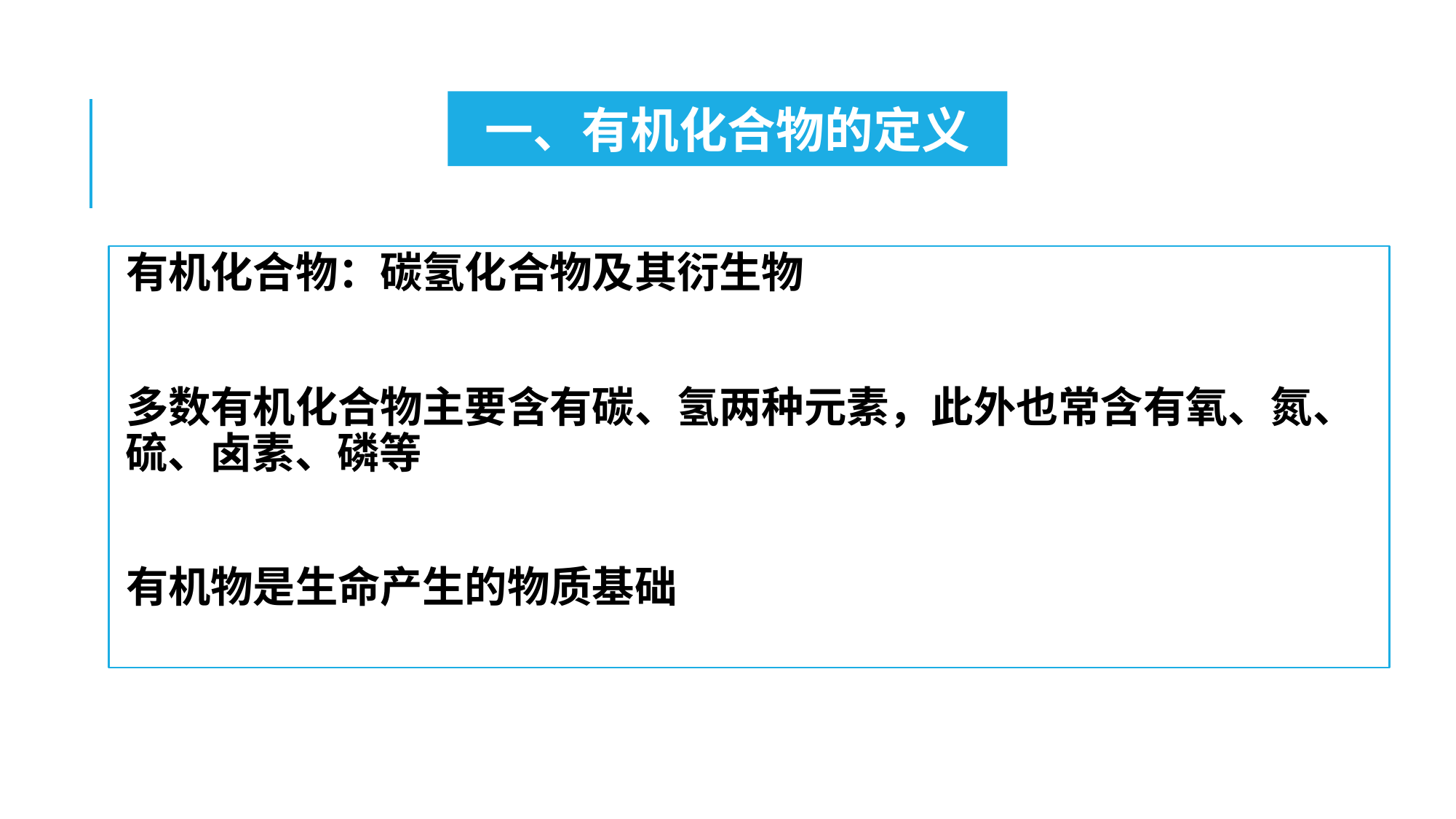

一、有机化合物的定义
有机化合物：碳氢化合物及其衍生物

多数有机化合物主要含有碳、氢两种元素，此外也常含有氧、氮、硫、卤素、磷等

有机物是生命产生的物质基础